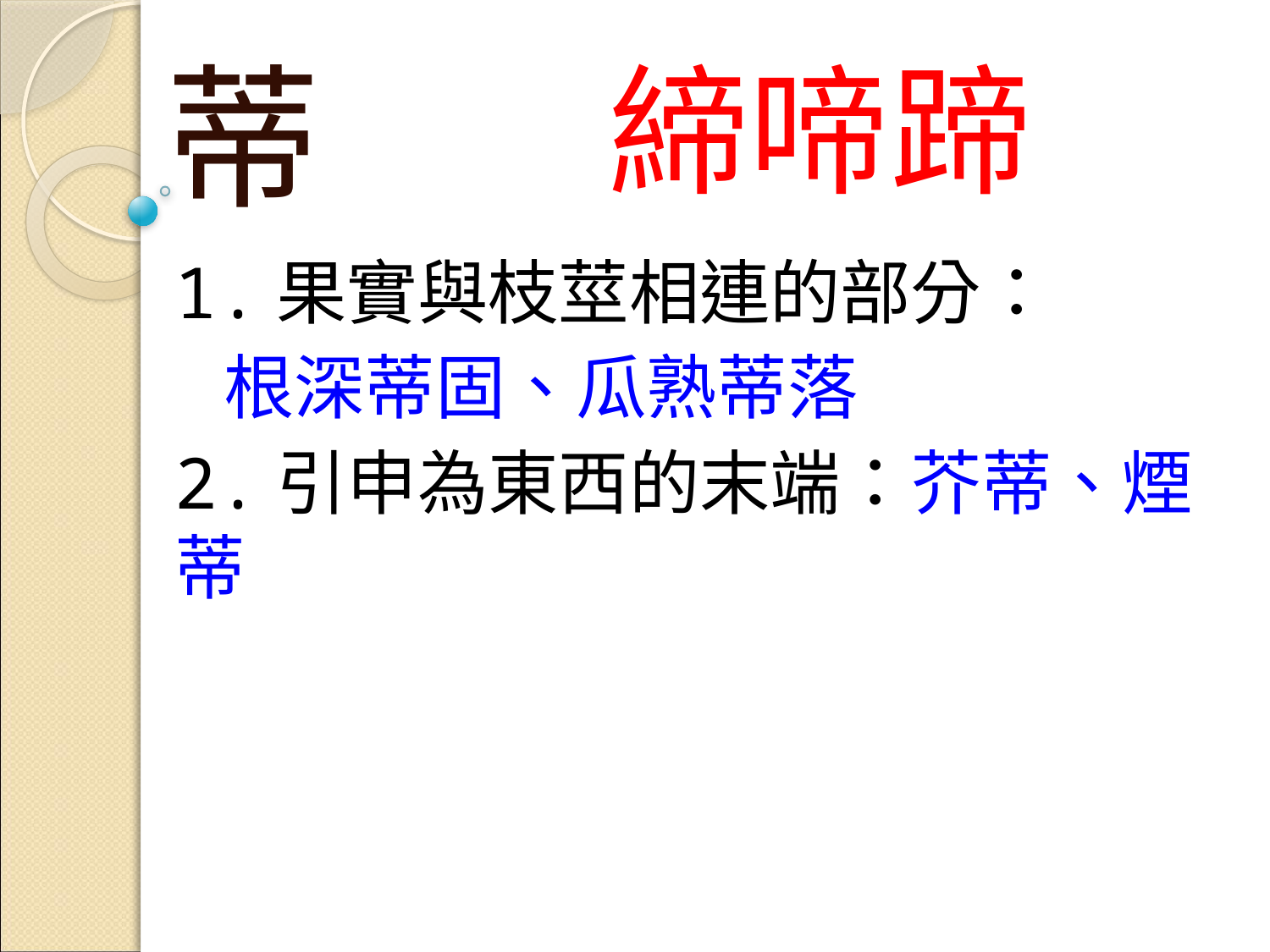

蒂
# 締啼蹄
1.果實與枝莖相連的部分：
  根深蒂固、瓜熟蒂落
2.引申為東西的末端：芥蒂、煙蒂